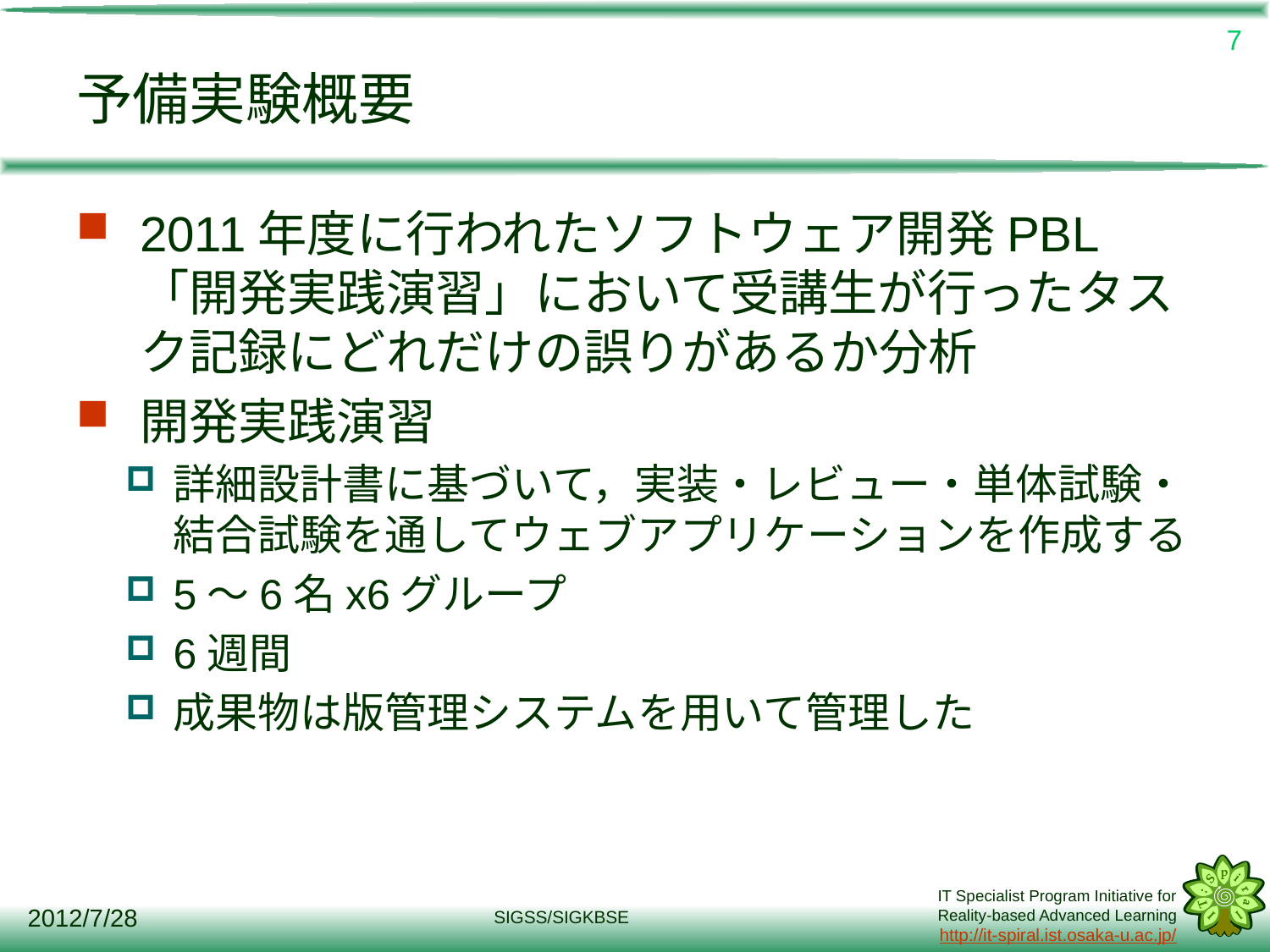

7
# 予備実験概要
2011年度に行われたソフトウェア開発PBL「開発実践演習」において受講生が行ったタスク記録にどれだけの誤りがあるか分析
開発実践演習
詳細設計書に基づいて，実装・レビュー・単体試験・結合試験を通してウェブアプリケーションを作成する
5～6名x6グループ
6週間
成果物は版管理システムを用いて管理した
2012/7/28
SIGSS/SIGKBSE